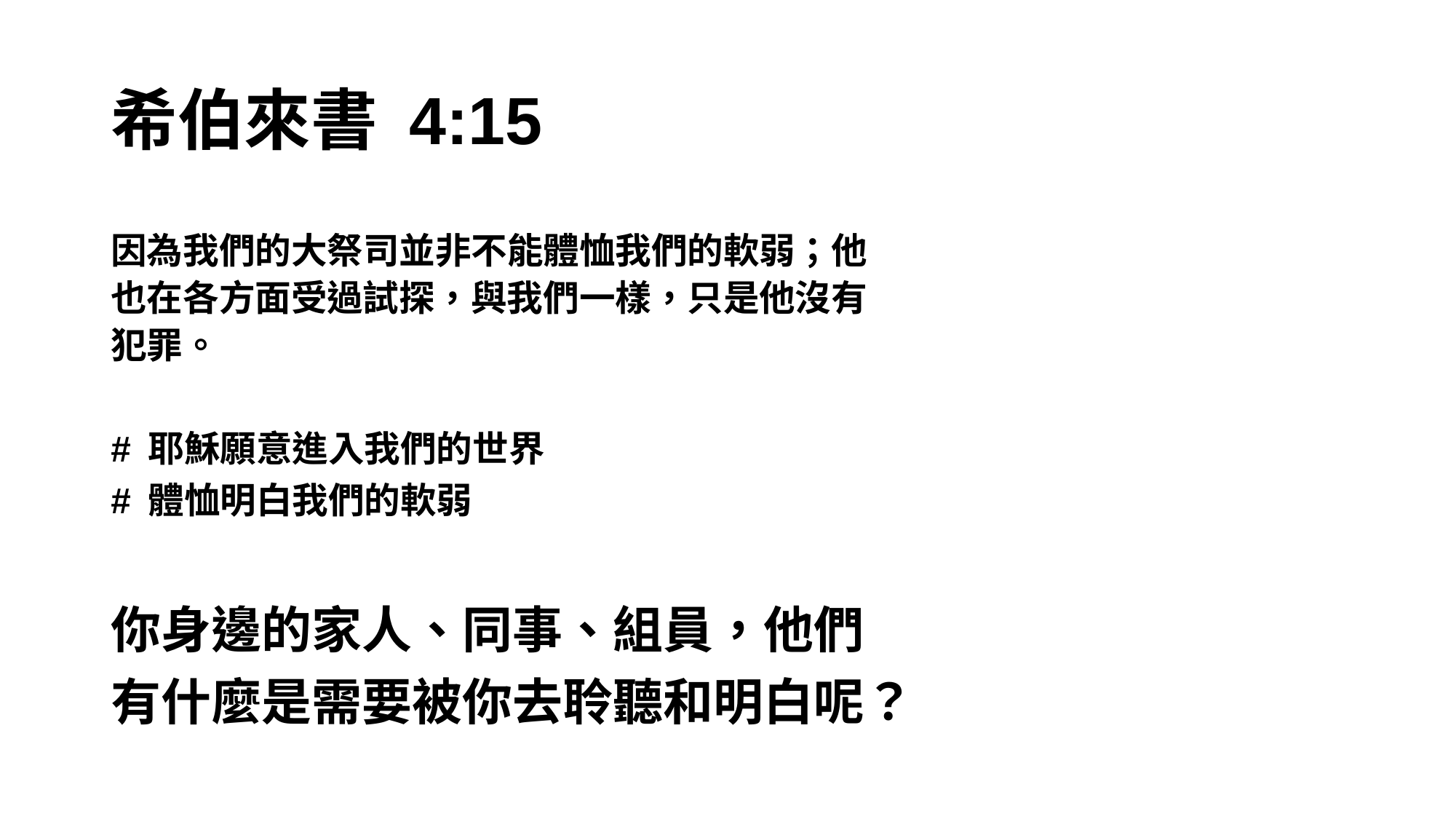

# 希伯來書 4:15
因為我們的大祭司並非不能體恤我們的軟弱；他也在各方面受過試探，與我們一樣，只是他沒有犯罪。

# 耶穌願意進入我們的世界
# 體恤明白我們的軟弱

你身邊的家人、同事、組員，他們有什麼是需要被你去聆聽和明白呢？